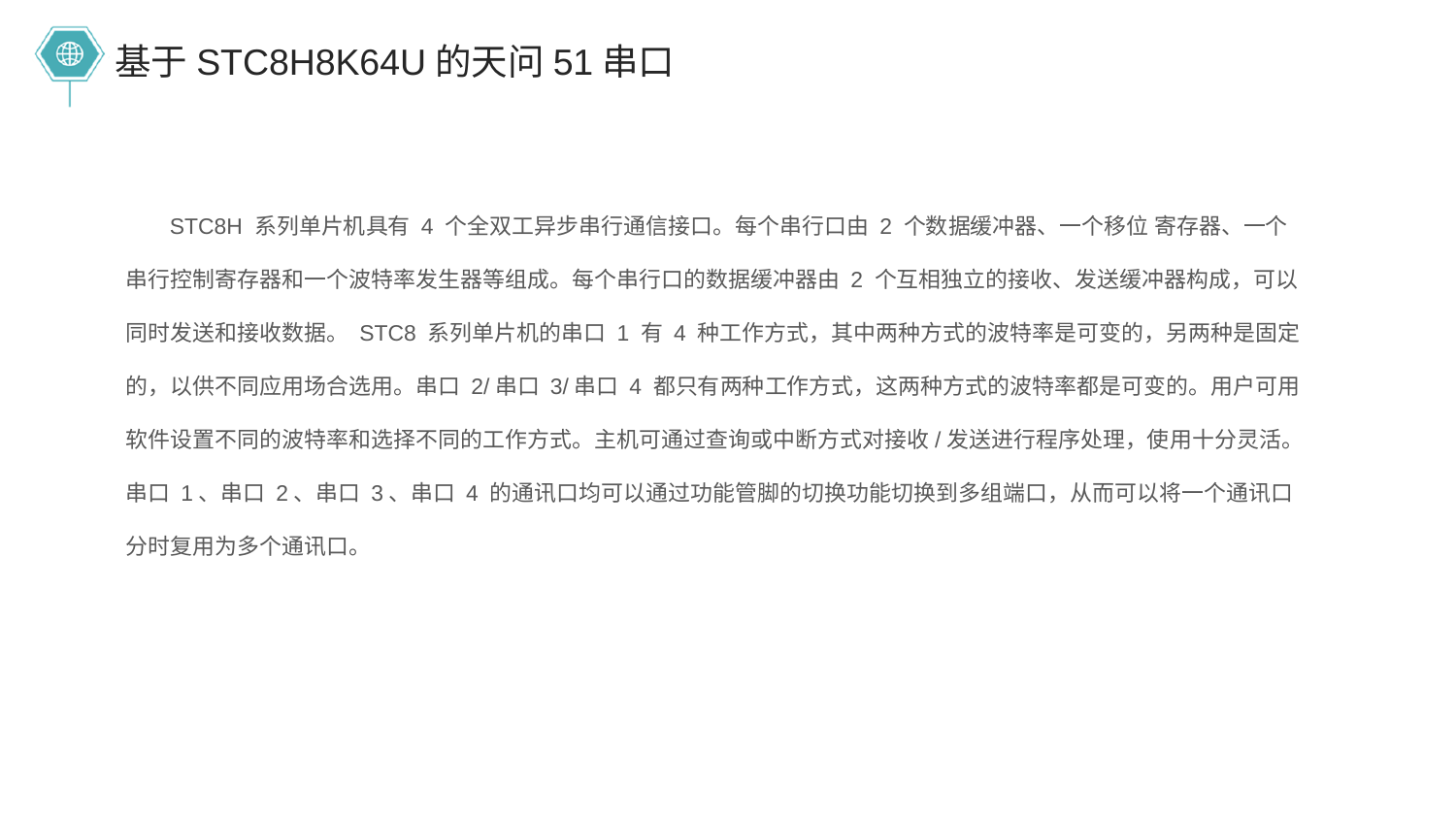

基于STC8H8K64U的天问51串口
       STC8H 系列单片机具有 4 个全双工异步串行通信接口。每个串行口由 2 个数据缓冲器、一个移位 寄存器、一个串行控制寄存器和一个波特率发生器等组成。每个串行口的数据缓冲器由 2 个互相独立的接收、发送缓冲器构成，可以同时发送和接收数据。 STC8 系列单片机的串口 1 有 4 种工作方式，其中两种方式的波特率是可变的，另两种是固定的，以供不同应用场合选用。串口 2/串口 3/串口 4 都只有两种工作方式，这两种方式的波特率都是可变的。用户可用软件设置不同的波特率和选择不同的工作方式。主机可通过查询或中断方式对接收/发送进行程序处理，使用十分灵活。串口 1、串口 2、串口 3、串口 4 的通讯口均可以通过功能管脚的切换功能切换到多组端口，从而可以将一个通讯口分时复用为多个通讯口。